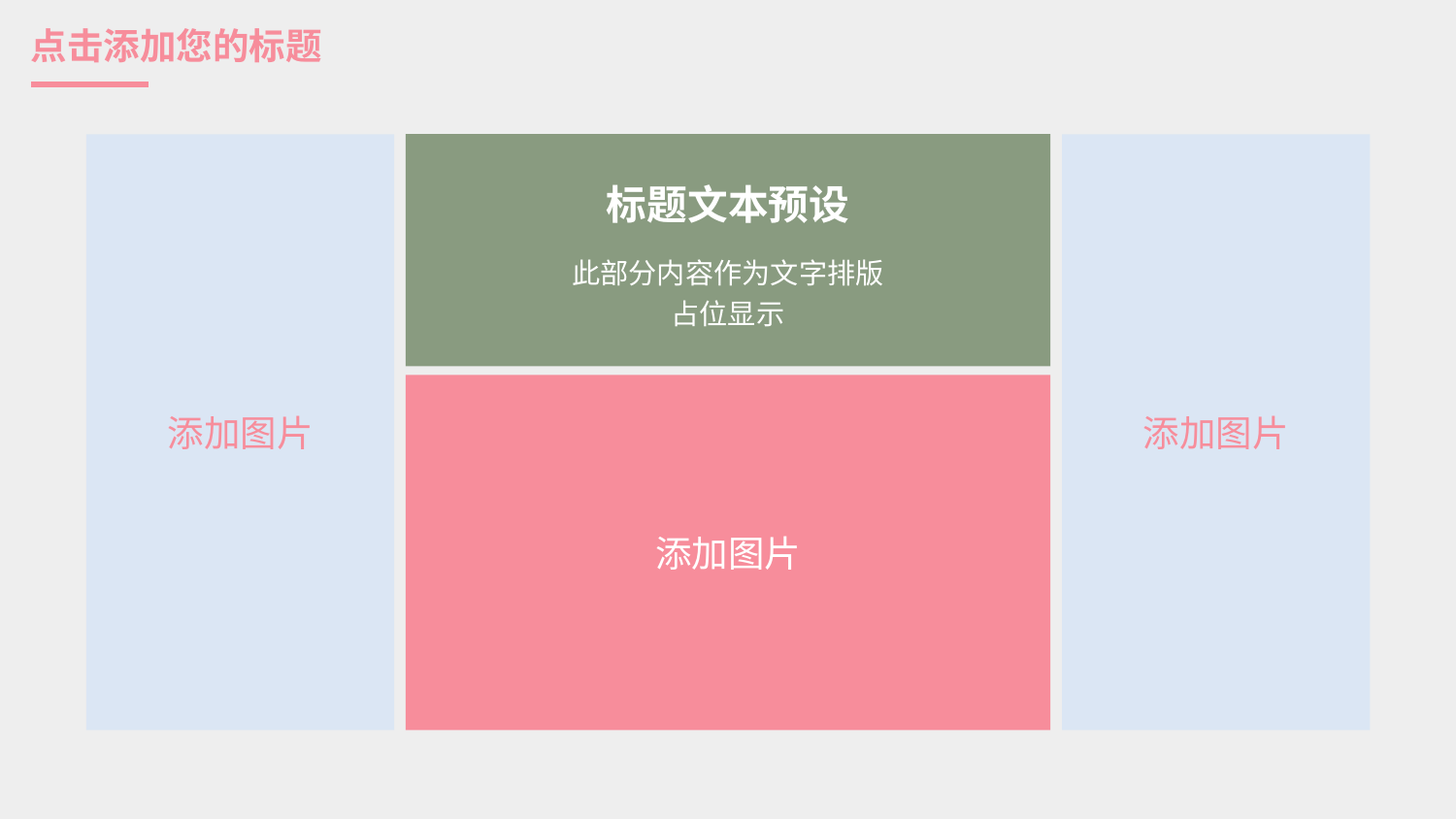

点击添加您的标题
添加图片

添加图片
标题文本预设
此部分内容作为文字排版
占位显示
添加图片